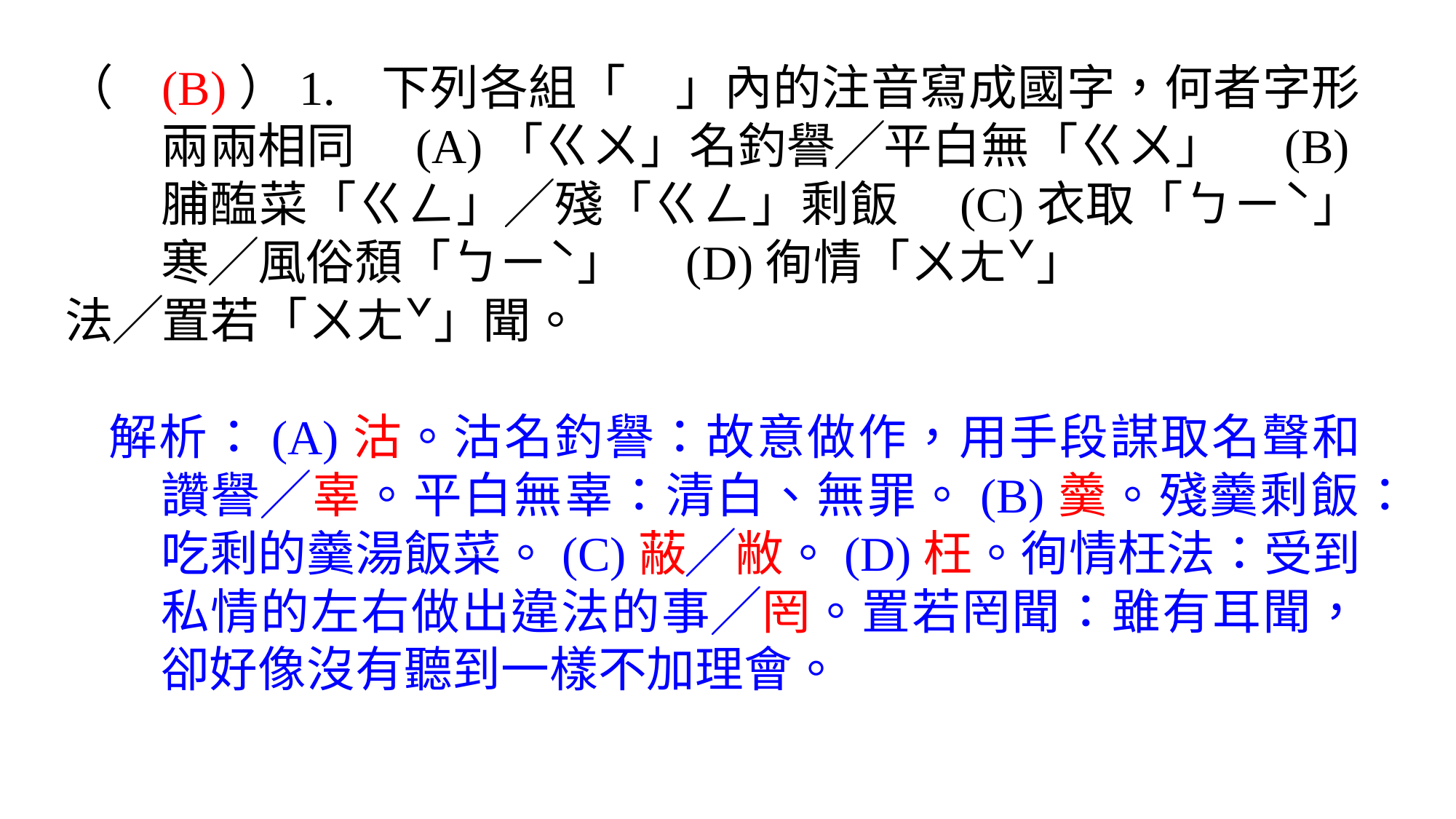

（	(B)）1.	下列各組「　」內的注音寫成國字，何者字形兩兩相同　(A)「ㄍㄨ」名釣譽╱平白無「ㄍㄨ」　(B)脯醢菜「ㄍㄥ」╱殘「ㄍㄥ」剩飯　(C)衣取「ㄅㄧˋ」寒╱風俗頹「ㄅㄧˋ」　(D)徇情「ㄨㄤˇ」
法╱置若「ㄨㄤˇ」聞。

解析：(A)沽。沽名釣譽：故意做作，用手段謀取名聲和讚譽╱辜。平白無辜：清白、無罪。(B)羹。殘羹剩飯：吃剩的羹湯飯菜。(C)蔽╱敝。(D)枉。徇情枉法：受到私情的左右做出違法的事╱罔。置若罔聞：雖有耳聞，卻好像沒有聽到一樣不加理會。